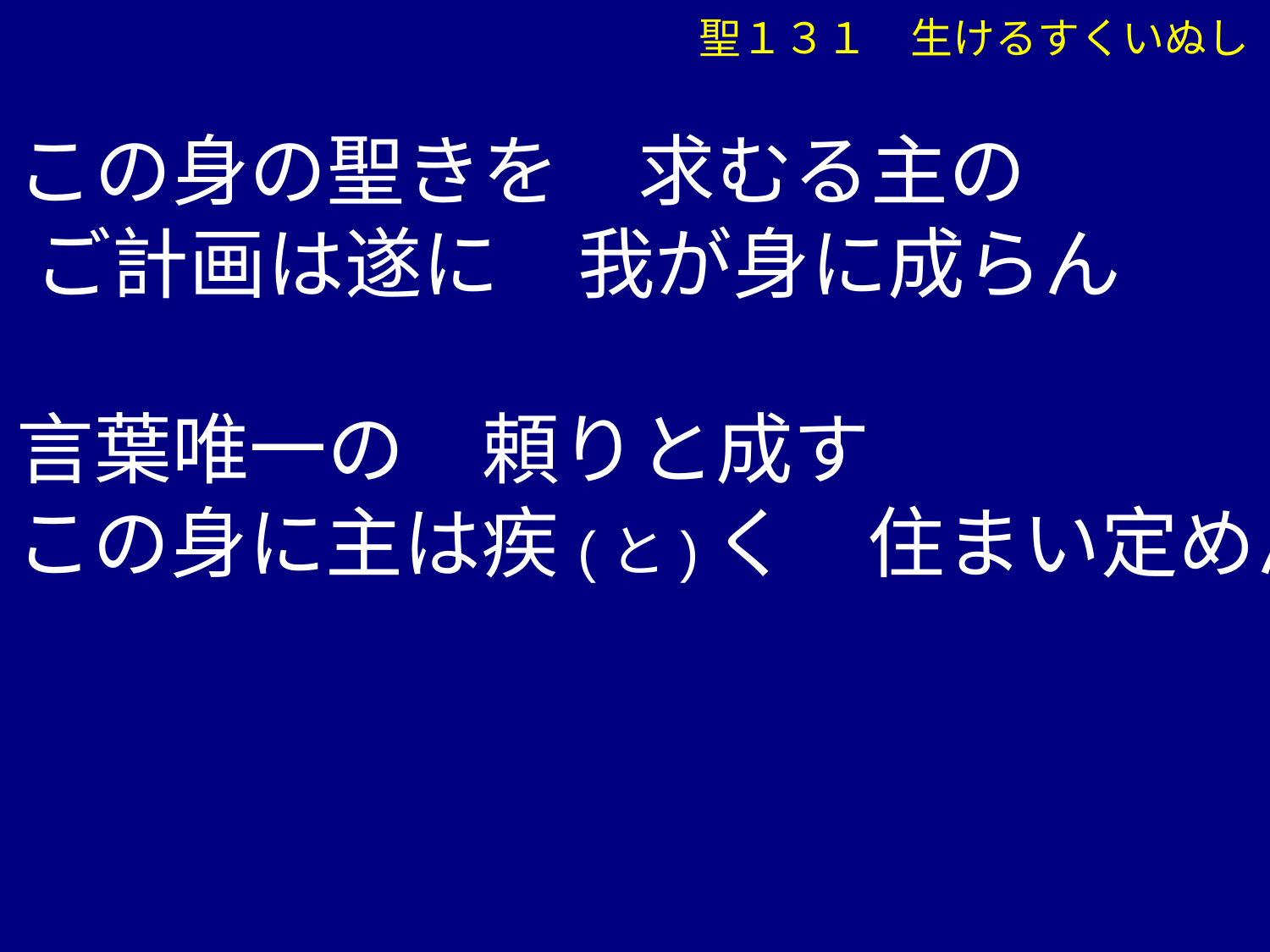

聖１３１　生けるすくいぬし
③この身の聖きを　求むる主の
 　ご計画は遂に　我が身に成らん

④言葉唯一の　頼りと成す
　 この身に主は疾(と)く　住まい定めん